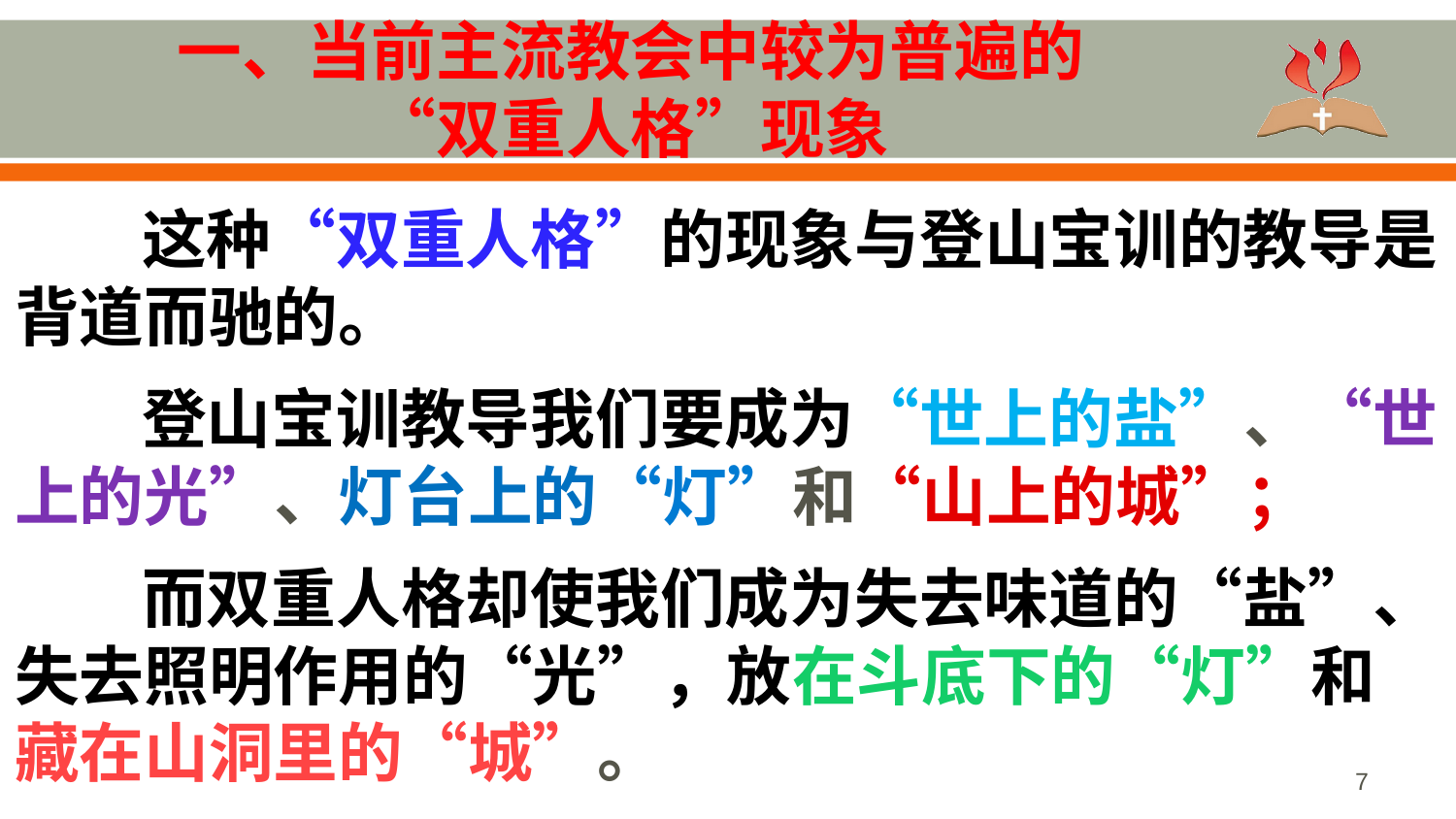

# 一、当前主流教会中较为普遍的 “双重人格”现象
这种“双重人格”的现象与登山宝训的教导是背道而驰的。
登山宝训教导我们要成为“世上的盐”、“世上的光”、灯台上的“灯”和“山上的城”；
而双重人格却使我们成为失去味道的“盐”、失去照明作用的“光”，放在斗底下的“灯”和藏在山洞里的“城”。

7